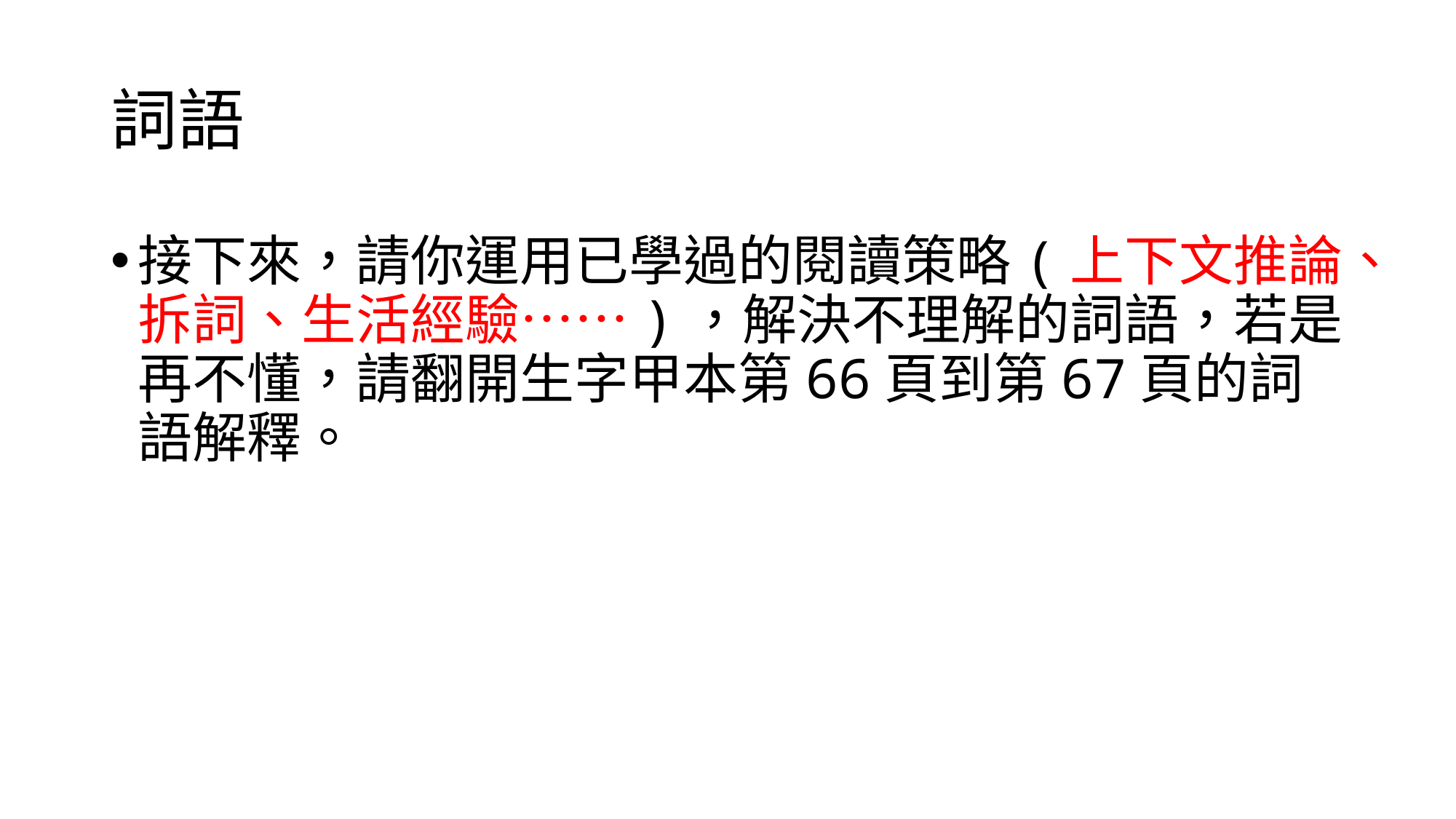

# 詞語
接下來，請你運用已學過的閱讀策略(上下文推論、拆詞、生活經驗……)，解決不理解的詞語，若是再不懂，請翻開生字甲本第66頁到第67頁的詞語解釋。